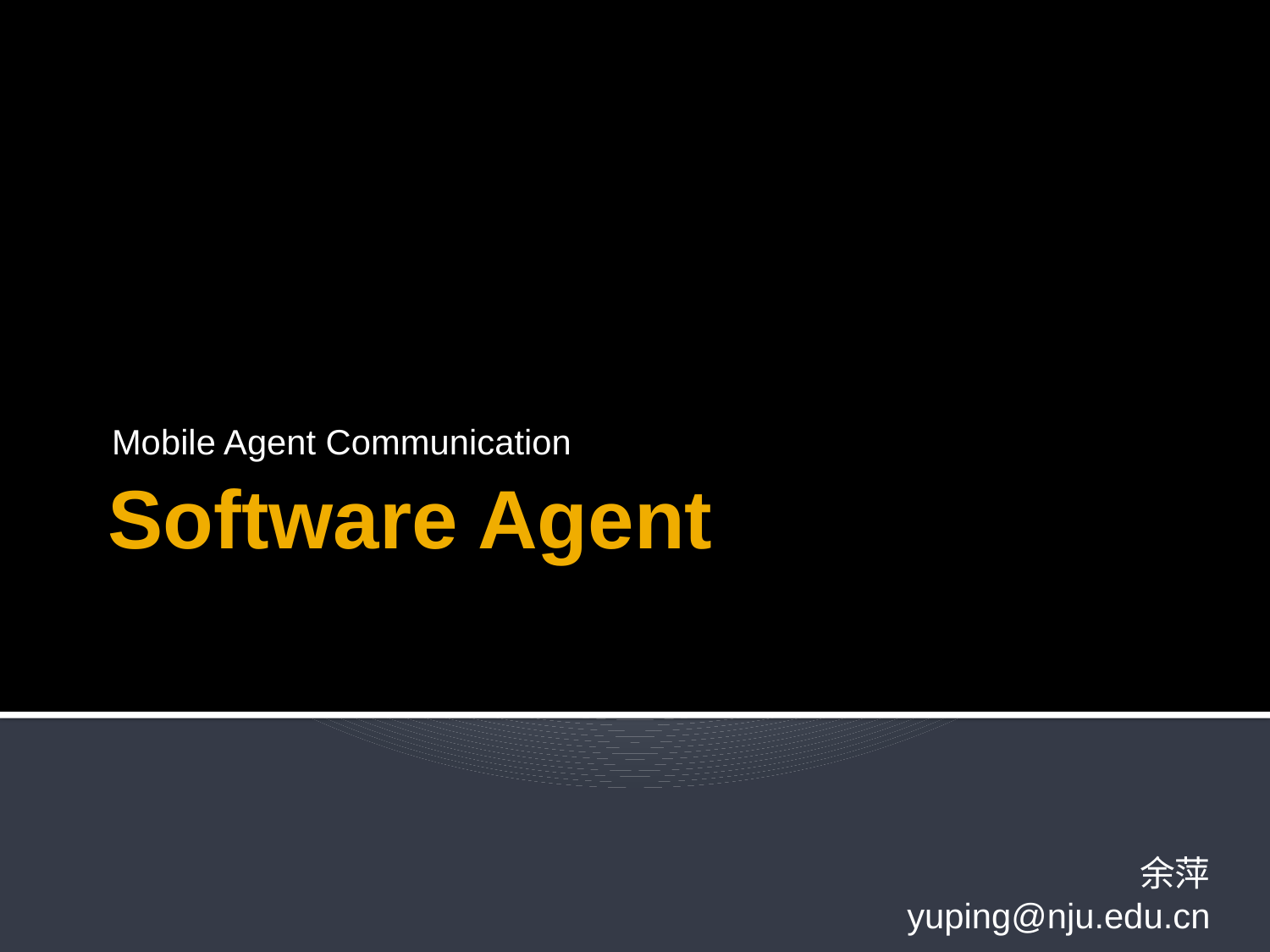

Mobile Agent Communication
# Software Agent
余萍
yuping@nju.edu.cn